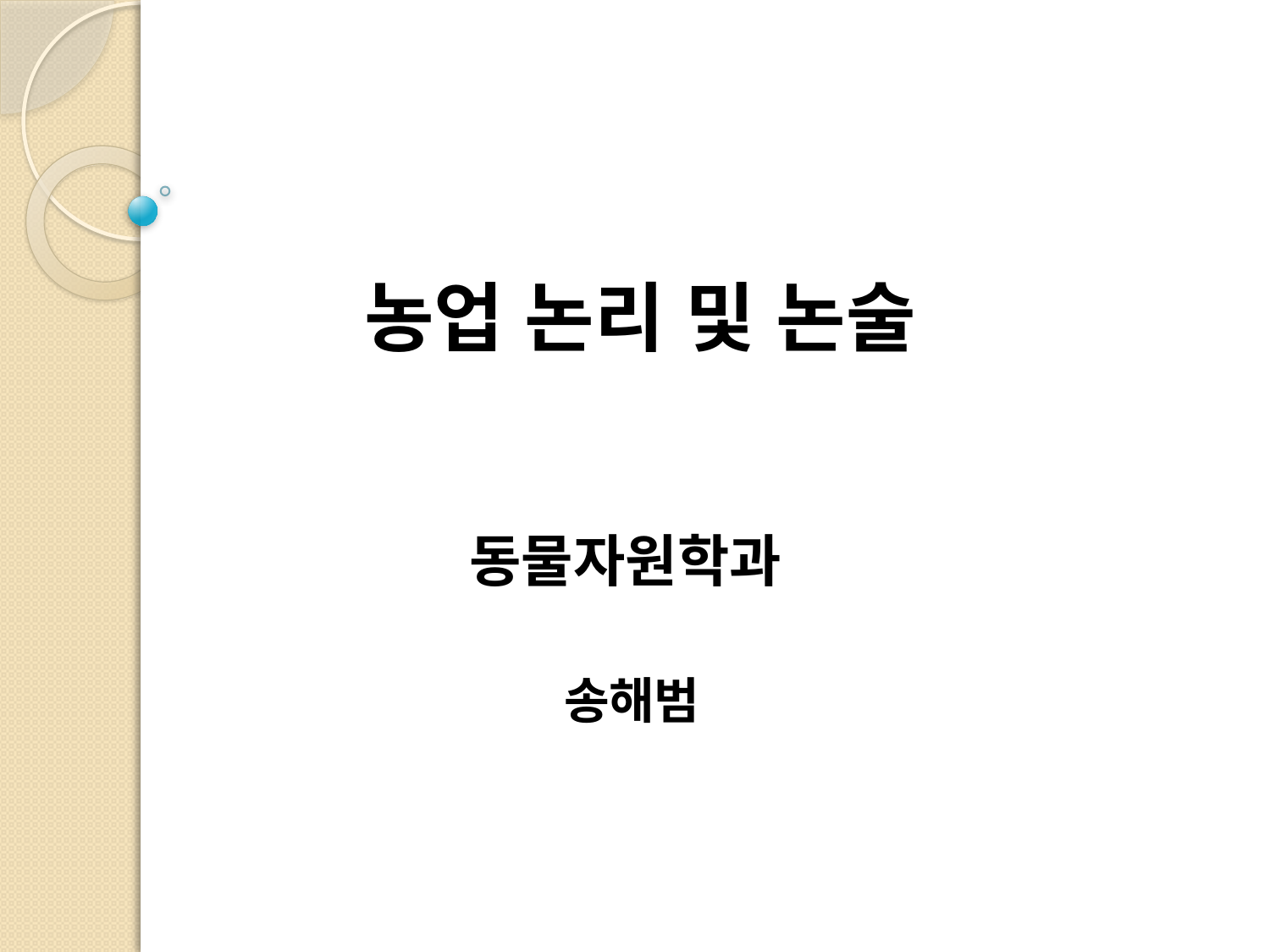

# 농업 논리 및 논술
동물자원학과

송해범